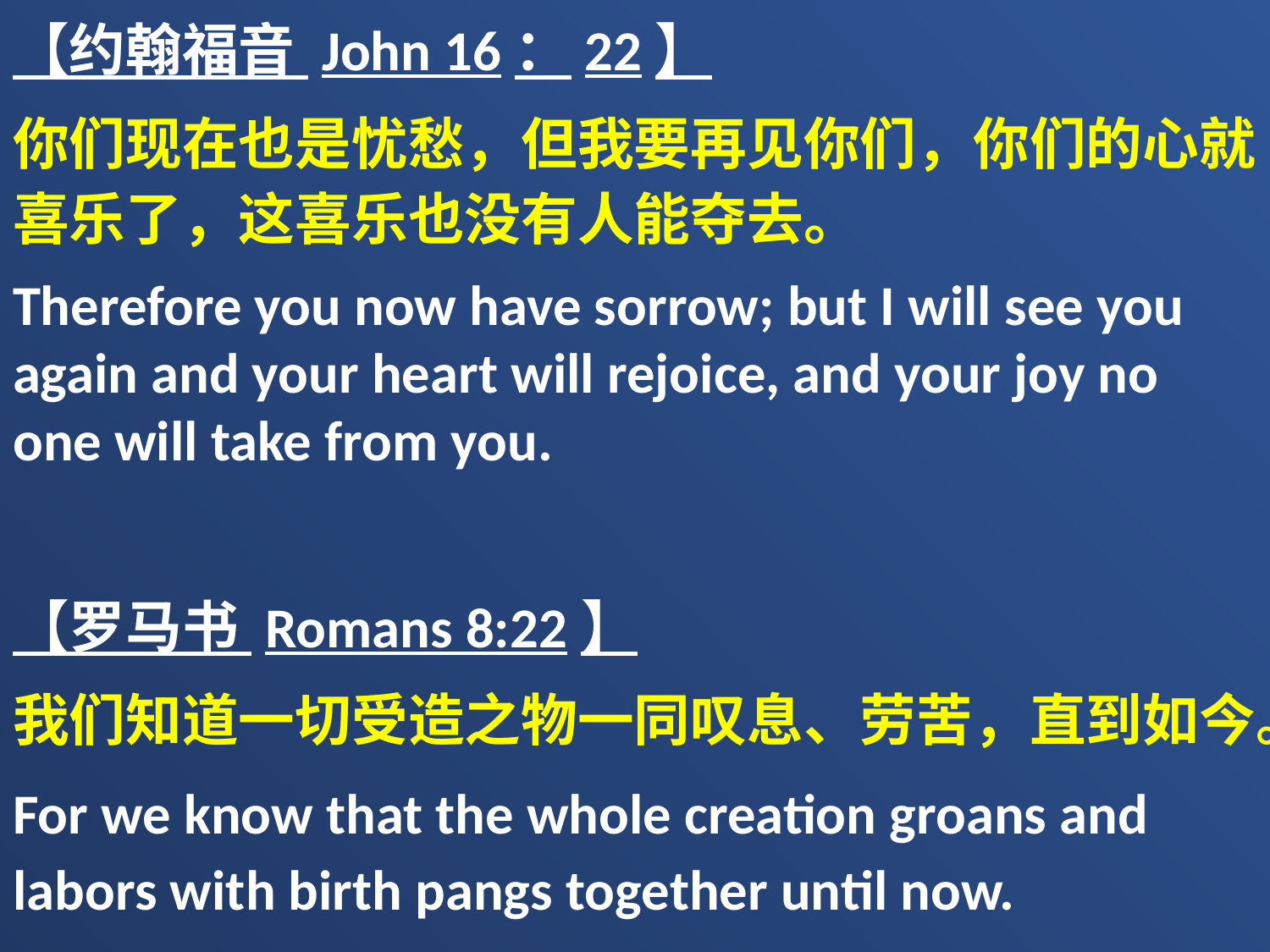

【约翰福音 John 16：22】
你们现在也是忧愁，但我要再见你们，你们的心就喜乐了，这喜乐也没有人能夺去。
Therefore you now have sorrow; but I will see you again and your heart will rejoice, and your joy no one will take from you.

【罗马书 Romans 8:22】
我们知道一切受造之物一同叹息、劳苦，直到如今。
For we know that the whole creation groans and labors with birth pangs together until now.

【箴言 Proverbs 25:28】人不制伏自己的心，好像毁坏的城邑，没有墙垣。
Whoever has no rule over his own spiritIs like a city broken down, without walls.